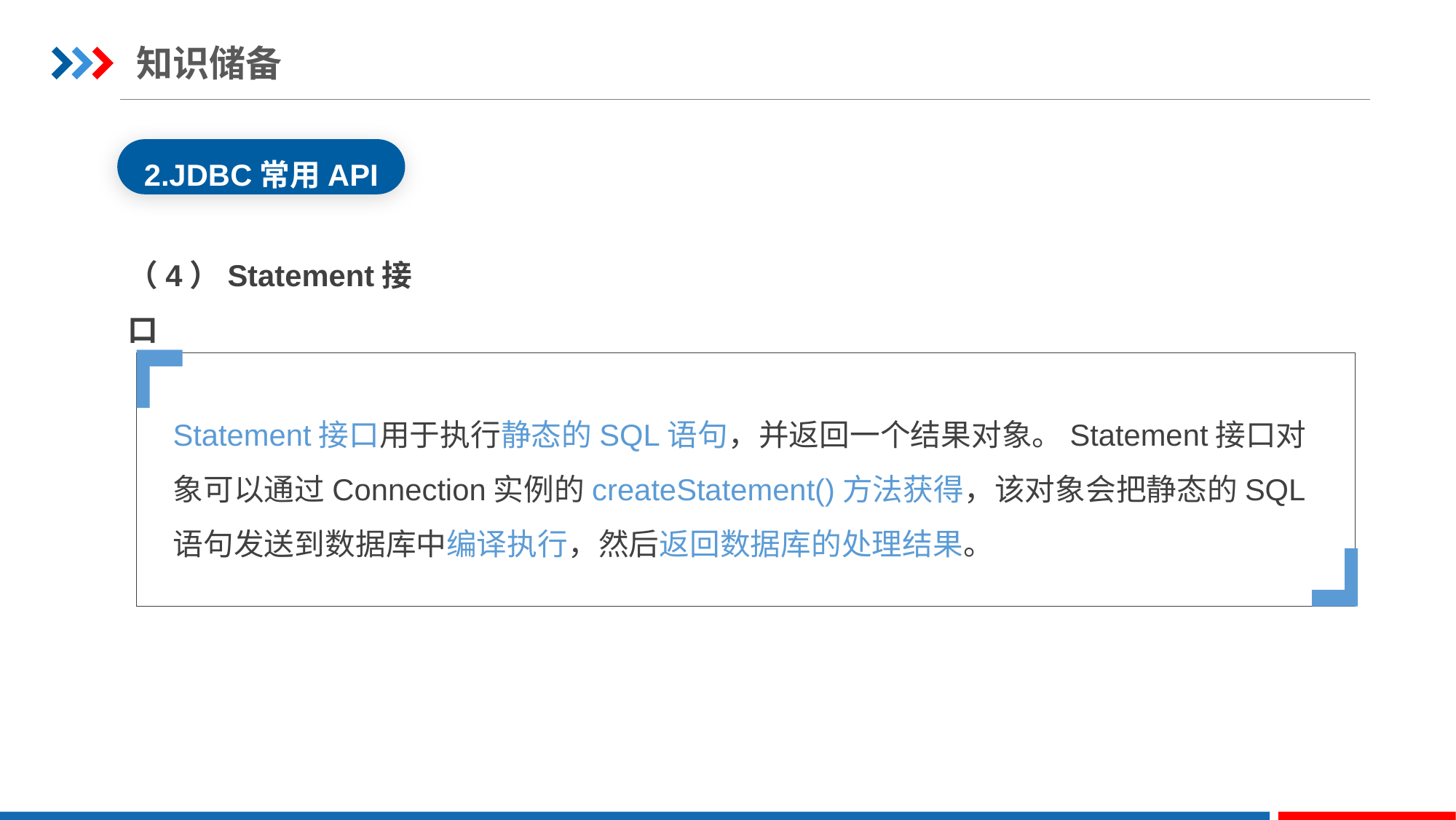

知识储备
2.JDBC常用API

（4）Statement接口

Statement接口用于执行静态的SQL语句，并返回一个结果对象。Statement接口对象可以通过Connection实例的createStatement()方法获得，该对象会把静态的SQL语句发送到数据库中编译执行，然后返回数据库的处理结果。